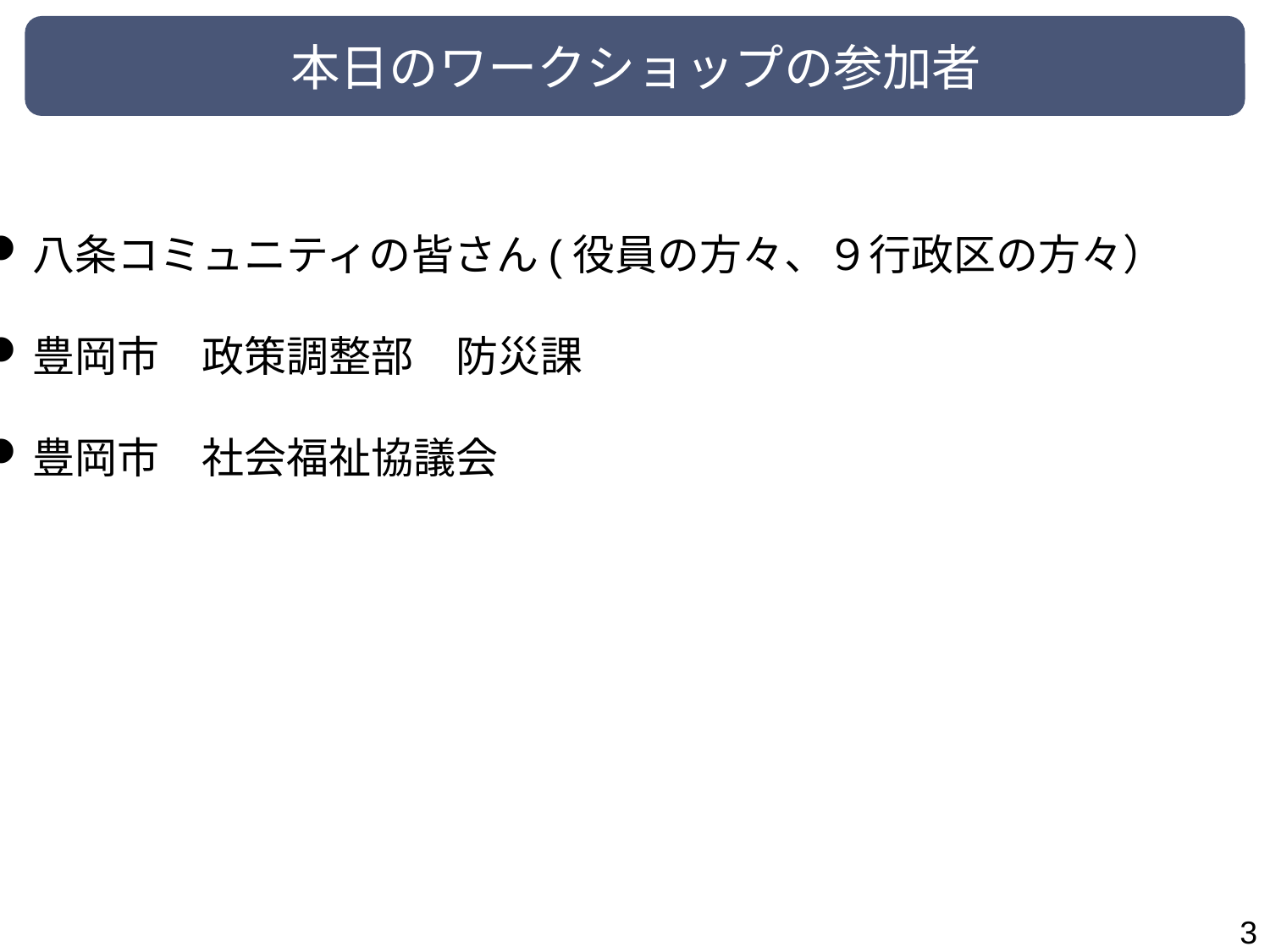

# 本日のワークショップの参加者
八条コミュニティの皆さん(役員の方々、９行政区の方々）
豊岡市　政策調整部　防災課
豊岡市　社会福祉協議会
3